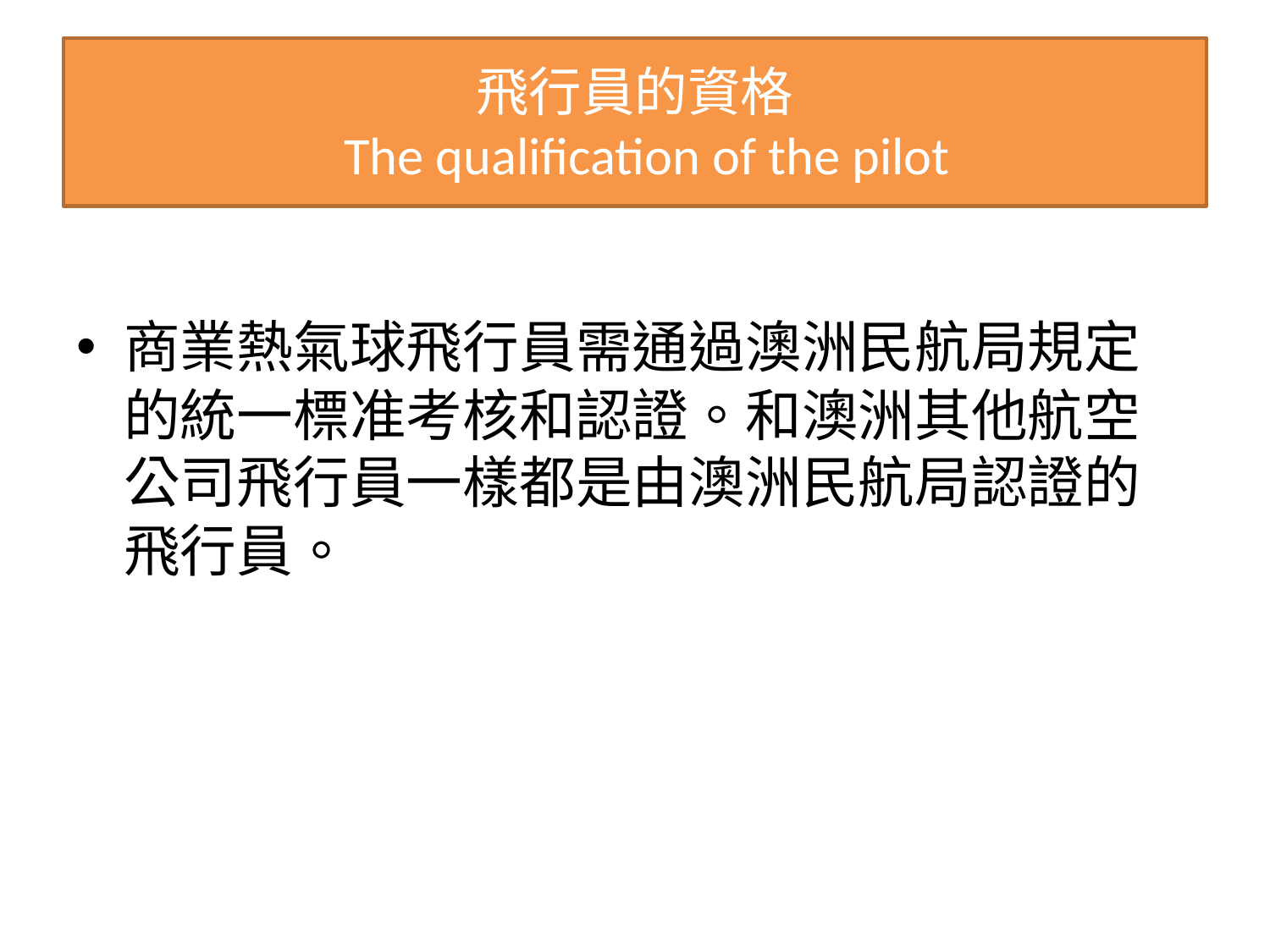

# 飛行員的資格 The qualification of the pilot

商業熱氣球飛行員需通過澳洲民航局規定的統一標准考核和認證。和澳洲其他航空公司飛行員一樣都是由澳洲民航局認證的飛行員。